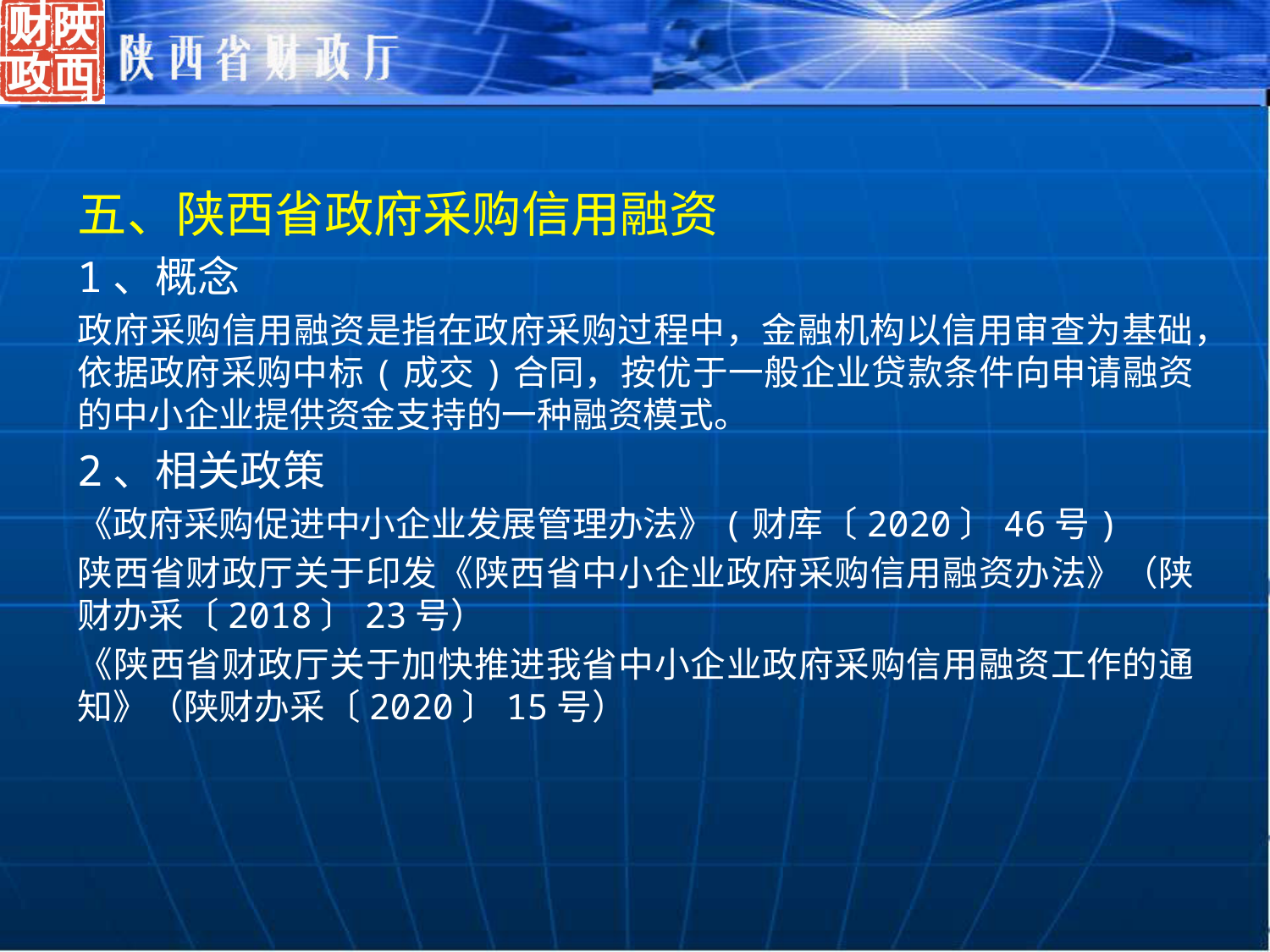

五、陕西省政府采购信用融资
1、概念
政府采购信用融资是指在政府采购过程中，金融机构以信用审查为基础，依据政府采购中标(成交)合同，按优于一般企业贷款条件向申请融资的中小企业提供资金支持的一种融资模式。
2、相关政策
《政府采购促进中小企业发展管理办法》(财库〔2020〕46号)
陕西省财政厅关于印发《陕西省中小企业政府采购信用融资办法》（陕财办采〔2018〕23号）
《陕西省财政厅关于加快推进我省中小企业政府采购信用融资工作的通知》（陕财办采〔2020〕15号）